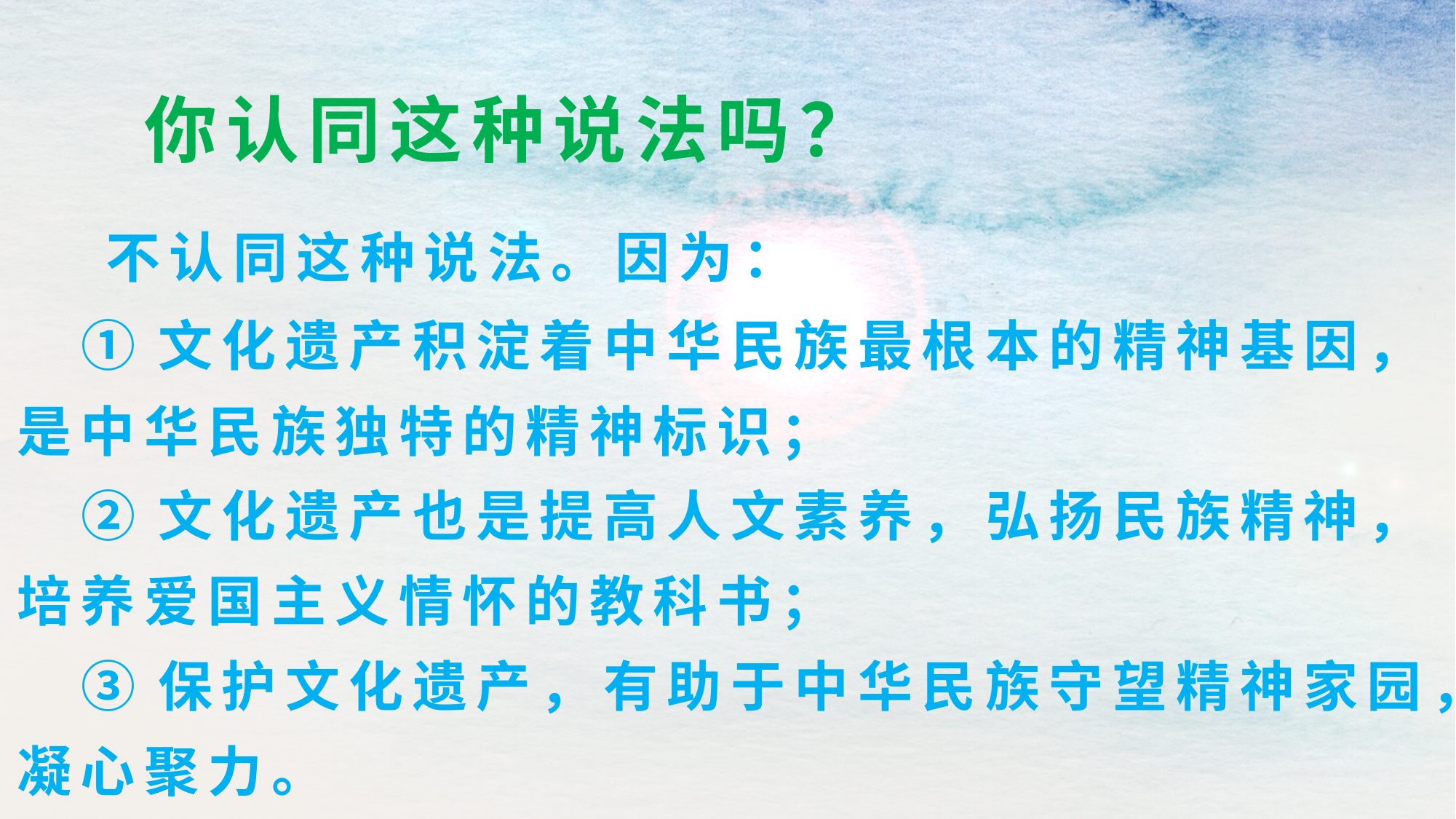

你认同这种说法吗？
   不认同这种说法。因为：
   ①文化遗产积淀着中华民族最根本的精神基因，是中华民族独特的精神标识；
   ②文化遗产也是提高人文素养，弘扬民族精神，培养爱国主义情怀的教科书；
   ③保护文化遗产，有助于中华民族守望精神家园，凝心聚力。